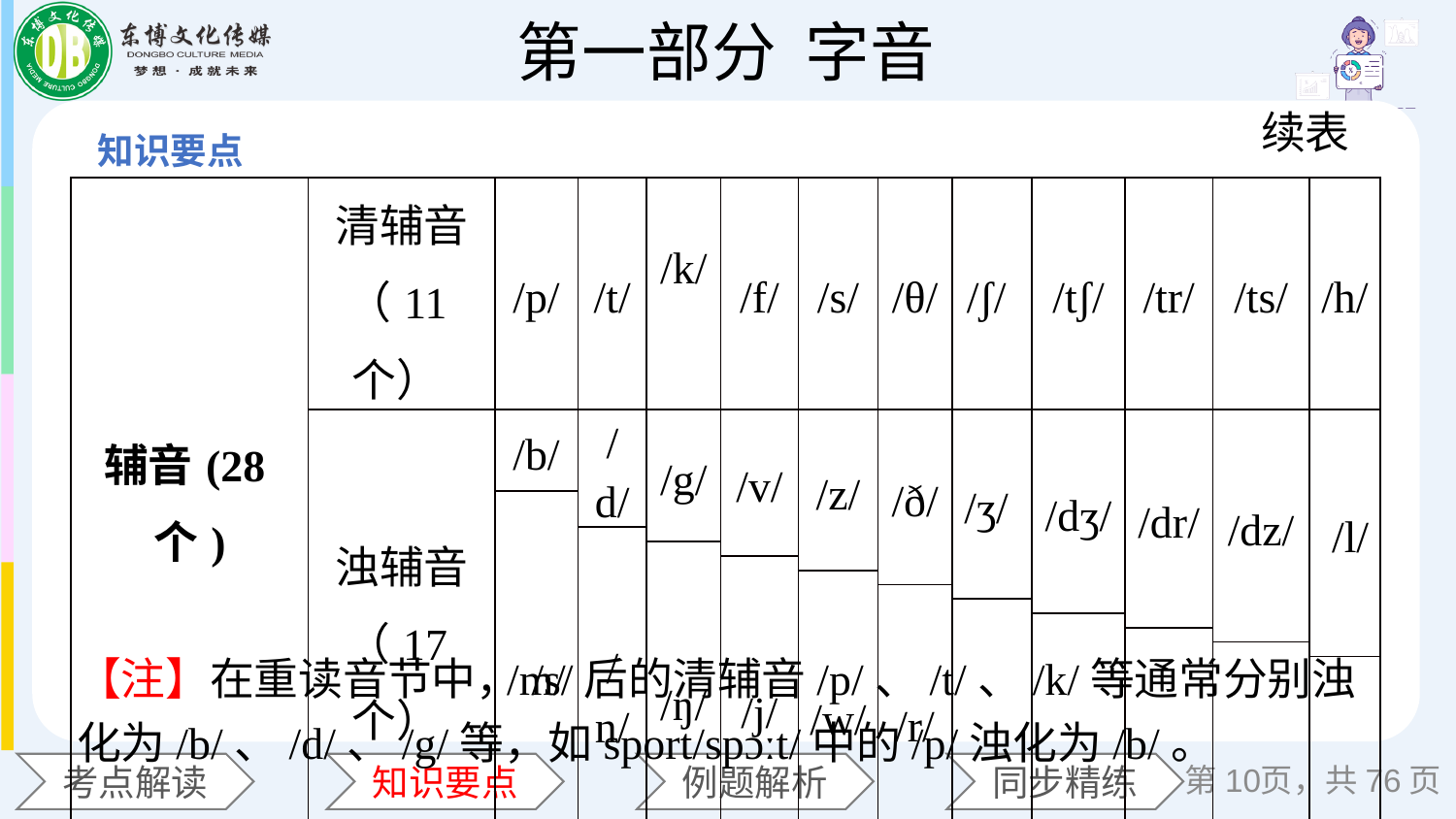

续表

| 辅音(28个) | 清辅音（11个） | /p/ | /t/ | /k/ | /f/ | /s/ | /θ/ | /ʃ/ | /tʃ/ | /tr/ | /ts/ | /h/ |
| --- | --- | --- | --- | --- | --- | --- | --- | --- | --- | --- | --- | --- |
|  | 浊辅音（17个） | /b/ | /d/ | /g/ | /v/ | /z/ | /ð/ | /ʒ/ | /dʒ/ | /dr/ | /dz/ | /l/ |
|  |  | /m/ |  |  |  |  |  |  |  |  |  |  |
|  |  |  | /n/ |  |  |  |  |  |  |  |  |  |
|  |  |  |  | /ŋ/ |  |  |  |  |  |  |  |  |
|  |  |  |  |  | /j/ |  |  |  |  |  |  |  |
|  |  |  |  |  |  | /w/ |  |  |  |  |  |  |
|  |  |  |  |  |  |  | /r/ |  |  |  |  |  |
|  |  |  |  |  |  |  |  |  |  |  |  |  |
|  |  |  |  |  |  |  |  |  |  |  |  |  |
|  |  |  |  |  |  |  |  |  |  |  |  |  |
|  |  |  |  |  |  |  |  |  |  |  |  |  |
|  |  |  |  |  |  |  |  |  |  |  |  |  |
【注】在重读音节中，/s/后的清辅音/p/、/t/、/k/等通常分别浊化为/b/、/d/、/g/等，如sport/spɔːt/中的/p/浊化为/b/。
第10页，共76页